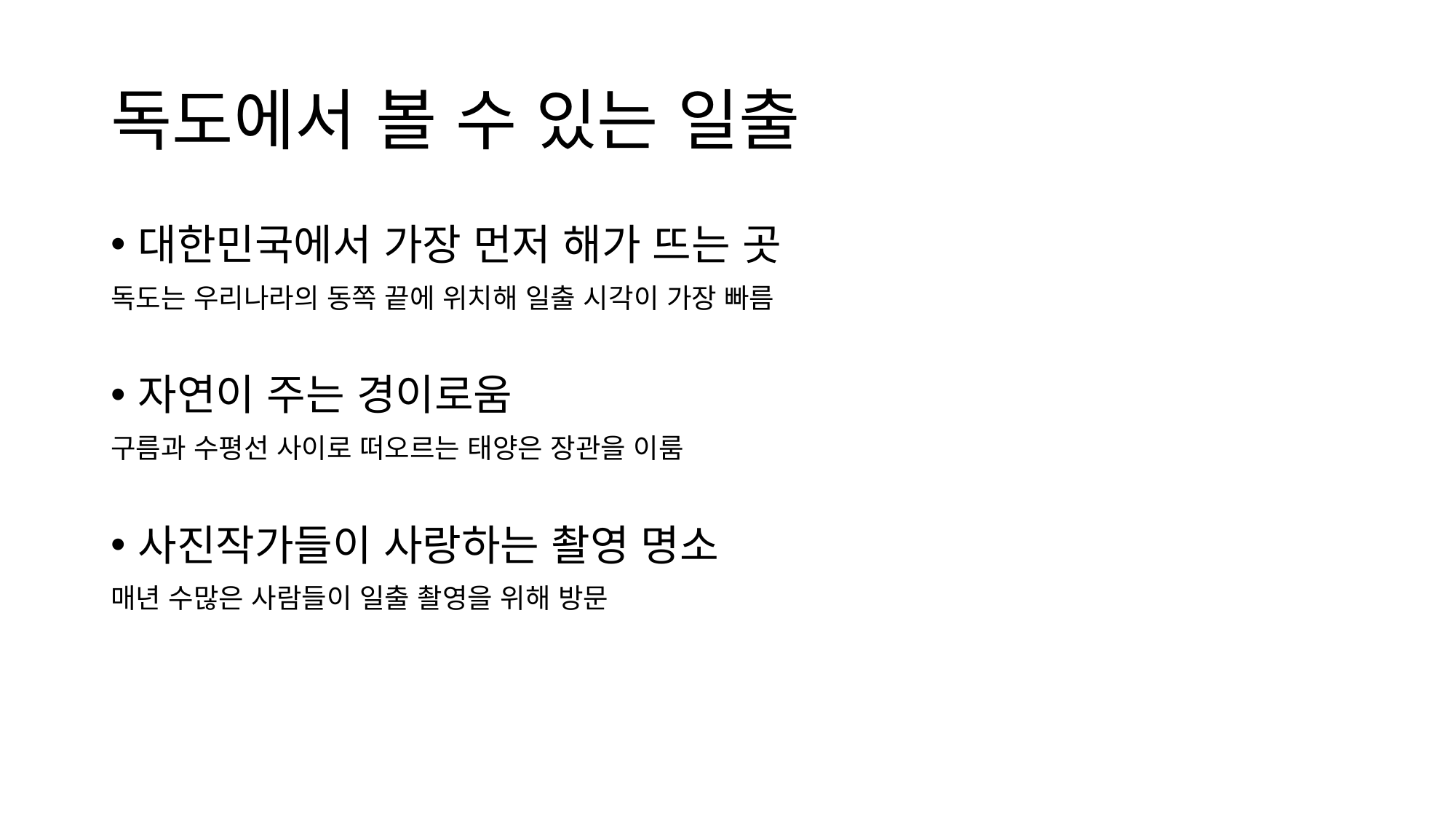

# 독도에서 볼 수 있는 일출
대한민국에서 가장 먼저 해가 뜨는 곳
독도는 우리나라의 동쪽 끝에 위치해 일출 시각이 가장 빠름

자연이 주는 경이로움
구름과 수평선 사이로 떠오르는 태양은 장관을 이룸

사진작가들이 사랑하는 촬영 명소
매년 수많은 사람들이 일출 촬영을 위해 방문